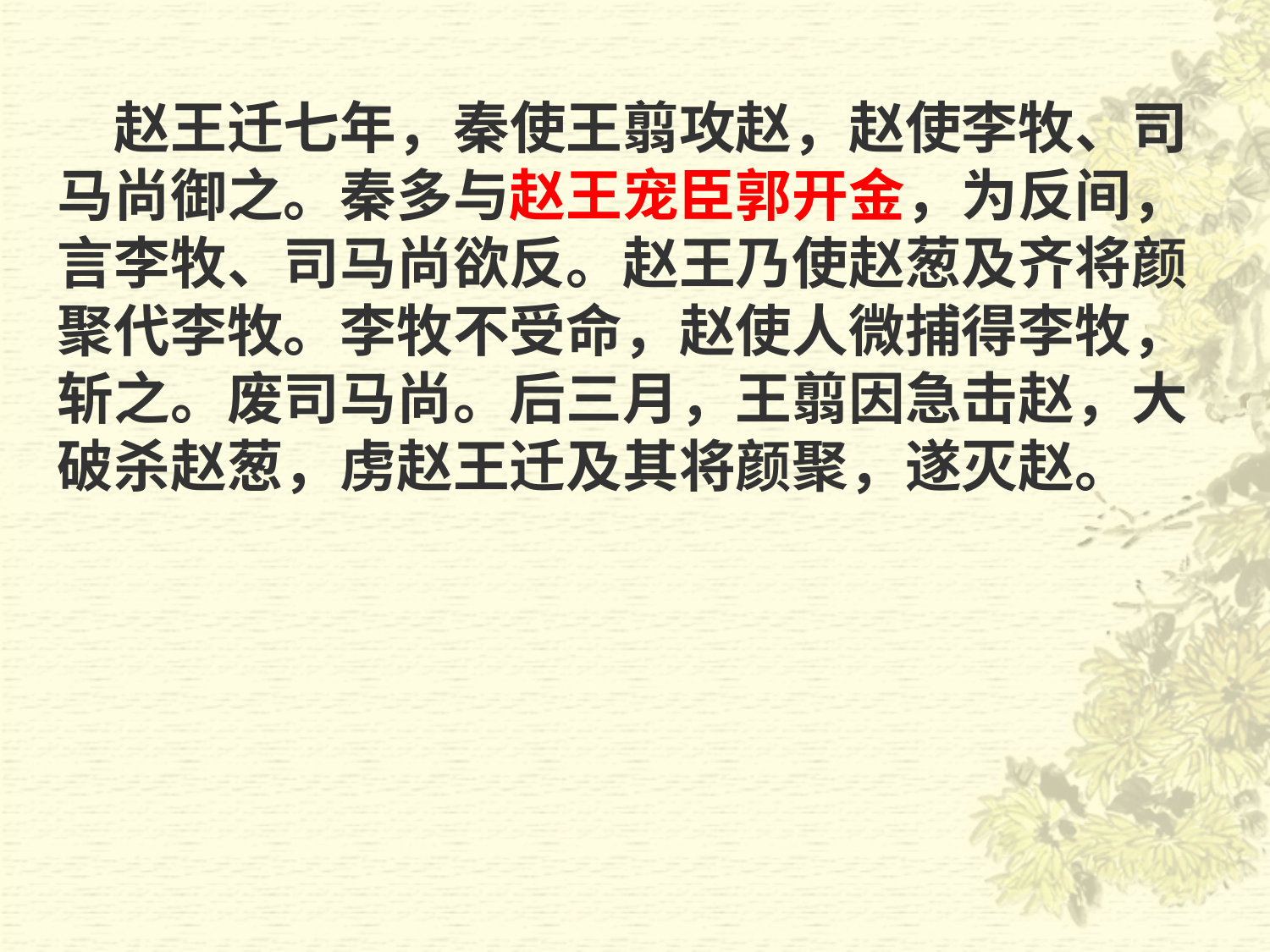

赵王迁七年，秦使王翦攻赵，赵使李牧、司马尚御之。秦多与赵王宠臣郭开金，为反间，言李牧、司马尚欲反。赵王乃使赵葱及齐将颜聚代李牧。李牧不受命，赵使人微捕得李牧，斩之。废司马尚。后三月，王翦因急击赵，大破杀赵葱，虏赵王迁及其将颜聚，遂灭赵。